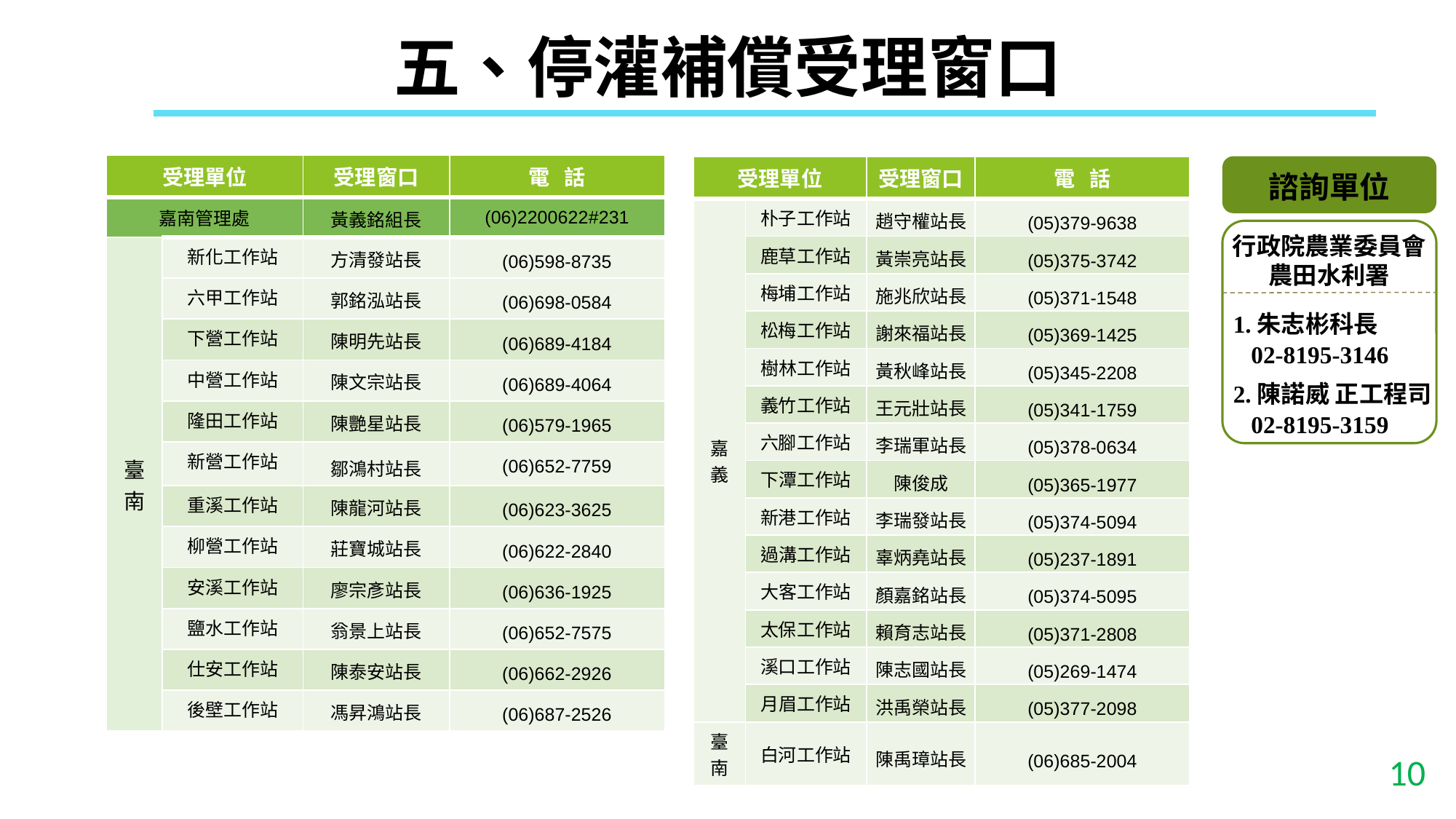

五、停灌補償受理窗口

| 受理單位 |  | 受理窗口 | 電 話 |
| --- | --- | --- | --- |
| 嘉南管理處 |  | 黃義銘組長 | (06)2200622#231 |
| 臺南 | 新化工作站 | 方清發站長 | (06)598-8735 |
|  | 六甲工作站 | 郭銘泓站長 | (06)698-0584 |
|  | 下營工作站 | 陳明先站長 | (06)689-4184 |
|  | 中營工作站 | 陳文宗站長 | (06)689-4064 |
|  | 隆田工作站 | 陳艷星站長 | (06)579-1965 |
|  | 新營工作站 | 鄒鴻村站長 | (06)652-7759 |
|  | 重溪工作站 | 陳龍河站長 | (06)623-3625 |
|  | 柳營工作站 | 莊寶城站長 | (06)622-2840 |
|  | 安溪工作站 | 廖宗彥站長 | (06)636-1925 |
|  | 鹽水工作站 | 翁景上站長 | (06)652-7575 |
|  | 仕安工作站 | 陳泰安站長 | (06)662-2926 |
|  | 後壁工作站 | 馮昇鴻站長 | (06)687-2526 |
| 受理單位 |  | 受理窗口 | 電 話 |
| --- | --- | --- | --- |
| 嘉義 | 朴子工作站 | 趙守權站長 | (05)379-9638 |
|  | 鹿草工作站 | 黃崇亮站長 | (05)375-3742 |
|  | 梅埔工作站 | 施兆欣站長 | (05)371-1548 |
|  | 松梅工作站 | 謝來福站長 | (05)369-1425 |
|  | 樹林工作站 | 黃秋峰站長 | (05)345-2208 |
|  | 義竹工作站 | 王元壯站長 | (05)341-1759 |
|  | 六腳工作站 | 李瑞軍站長 | (05)378-0634 |
|  | 下潭工作站 | 陳俊成 | (05)365-1977 |
|  | 新港工作站 | 李瑞發站長 | (05)374-5094 |
|  | 過溝工作站 | 辜炳堯站長 | (05)237-1891 |
|  | 大客工作站 | 顏嘉銘站長 | (05)374-5095 |
|  | 太保工作站 | 賴育志站長 | (05)371-2808 |
|  | 溪口工作站 | 陳志國站長 | (05)269-1474 |
|  | 月眉工作站 | 洪禹榮站長 | (05)377-2098 |
| 臺南 | 白河工作站 | 陳禹璋站長 | (06)685-2004 |

諮詢單位

行政院農業委員會
農田水利署
1.朱志彬科長
   02-8195-3146
2.陳諾威 正工程司
   02-8195-3159
10